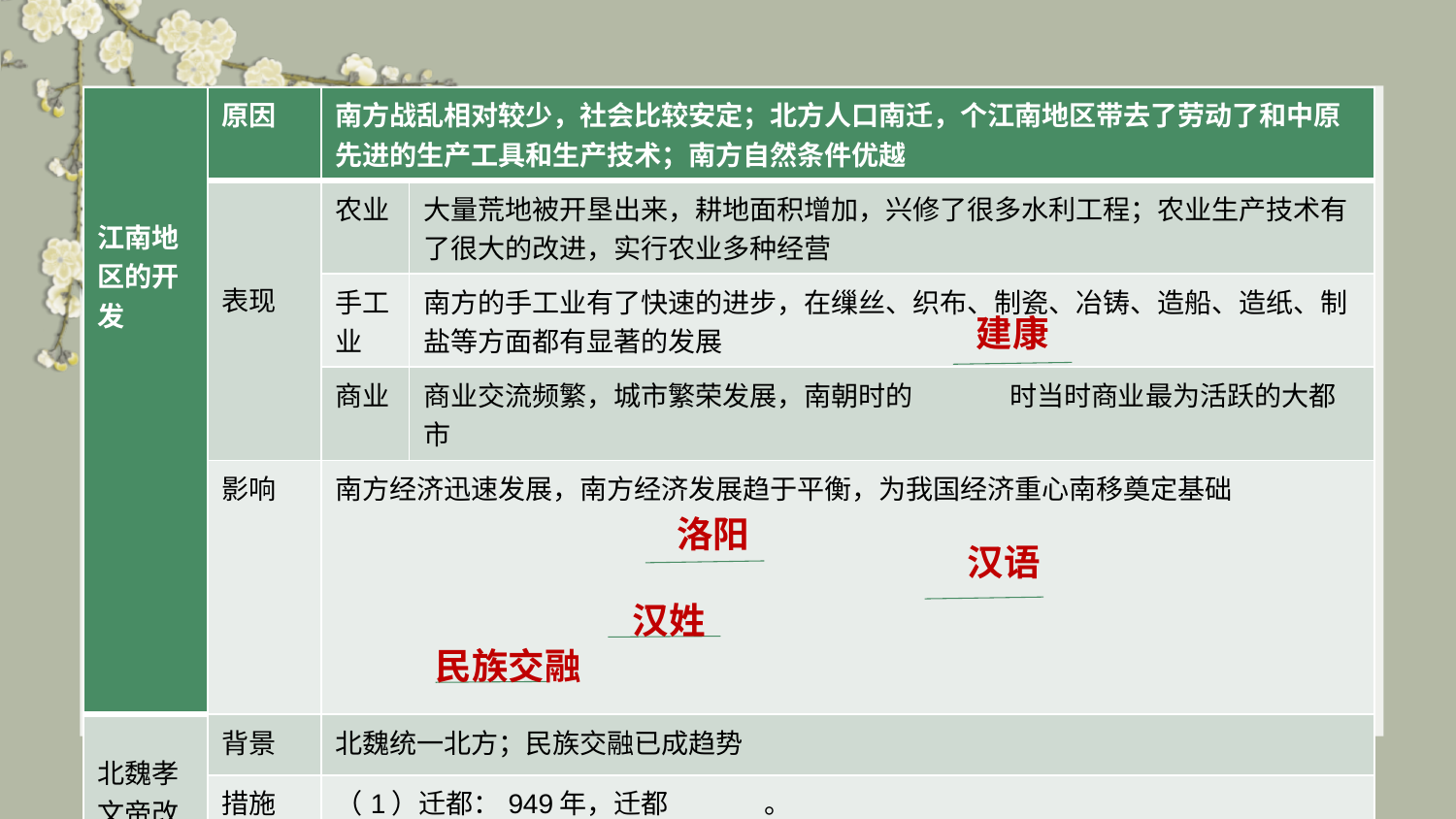

| 江南地区的开发 | 原因 | 南方战乱相对较少，社会比较安定；北方人口南迁，个江南地区带去了劳动了和中原先进的生产工具和生产技术；南方自然条件优越 |  |
| --- | --- | --- | --- |
|  | 表现 | 农业 | 大量荒地被开垦出来，耕地面积增加，兴修了很多水利工程；农业生产技术有了很大的改进，实行农业多种经营 |
|  |  | 手工业 | 南方的手工业有了快速的进步，在缫丝、织布、制瓷、冶铸、造船、造纸、制盐等方面都有显著的发展 |
|  |  | 商业 | 商业交流频繁，城市繁荣发展，南朝时的 时当时商业最为活跃的大都市 |
|  | 影响 | 南方经济迅速发展，南方经济发展趋于平衡，为我国经济重心南移奠定基础 |  |
| 北魏孝文帝改革 | 背景 | 北魏统一北方；民族交融已成趋势 |  |
|  | 措施 | （1）迁都：949年，迁都 。 （2）推行汉化措施：规定官员在朝廷中必须使用 ，禁用鲜卑语；以汉服代替鲜卑服；改鲜卑姓为 ；鼓励鲜卑贵族与汉人贵族联姻等。 |  |
|  | 影响 | 促进了 ，增强了北魏的实力 |  |
| 北方地区民族交融 |  |  | 北方地区民族的交往、交流与交融，为中华民族的发展注入了新的活力，进一步丰富了中华民族的物质文化和精神文化，并为隋唐时期多民族国家的繁荣与发展奠定了基础 |
#
建康
洛阳
汉语
汉姓
民族交融